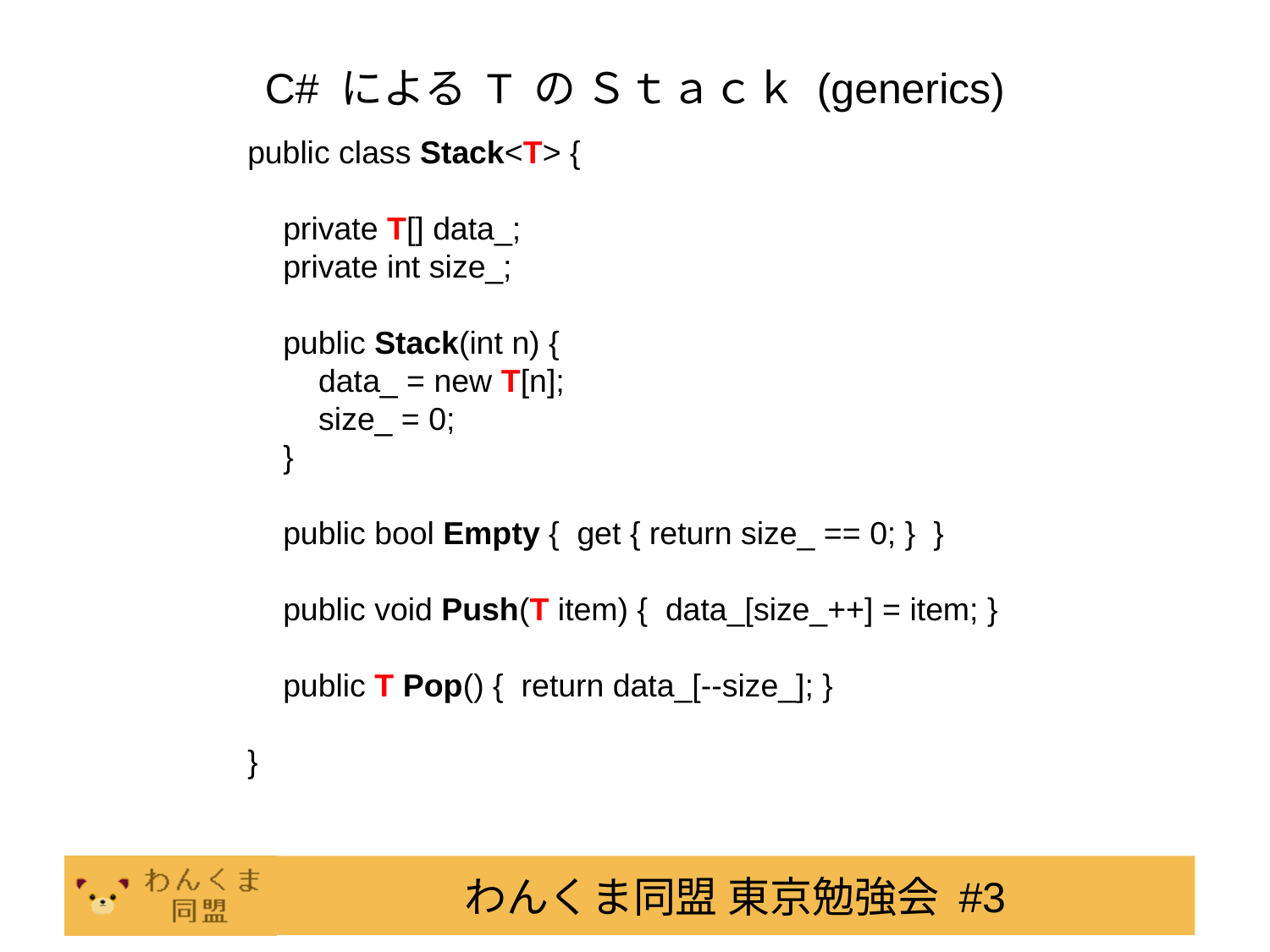

# C# による T の Ｓｔａｃｋ (generics)
public class Stack<T> {

    private T[] data_;
    private int size_;

    public Stack(int n) {
        data_ = new T[n];
        size_ = 0;
    }

    public bool Empty {  get { return size_ == 0; }  }

    public void Push(T item) {  data_[size_++] = item; }

    public T Pop() {  return data_[--size_]; }

}